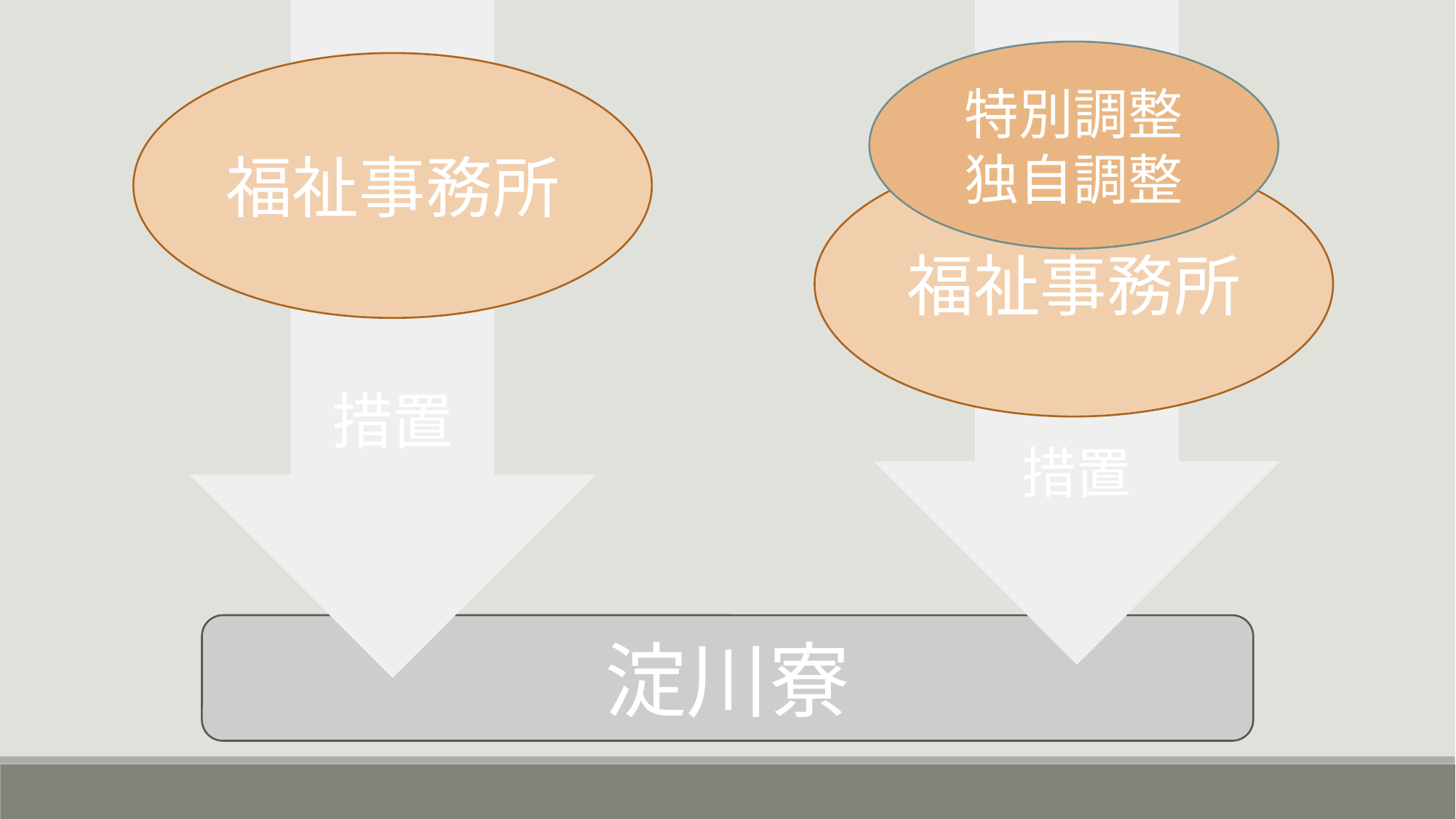

措置

措置
特別調整
独自調整
福祉事務所
福祉事務所
淀川寮